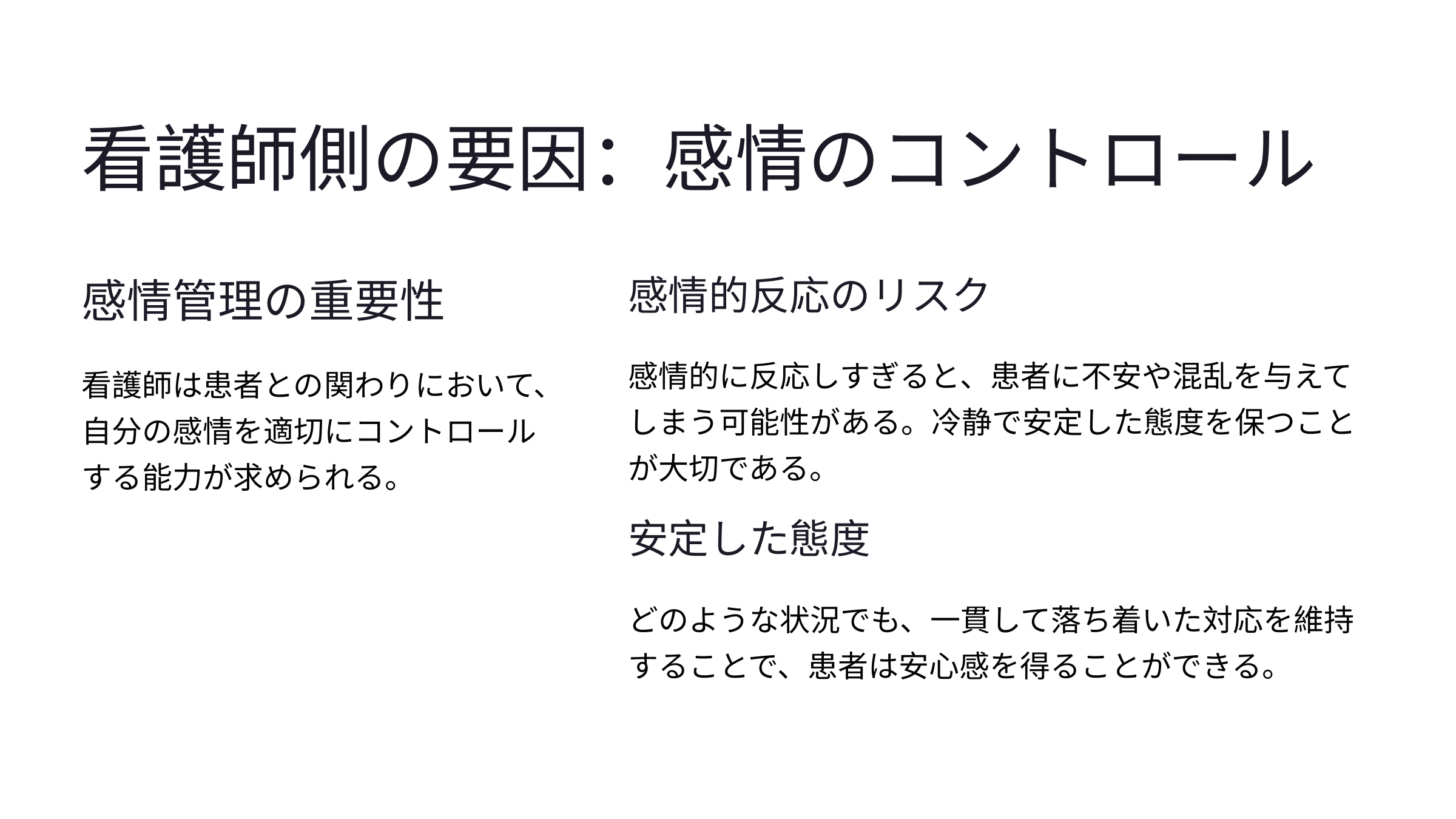

看護師側の要因：感情のコントロール
感情管理の重要性
感情的反応のリスク
感情的に反応しすぎると、患者に不安や混乱を与えてしまう可能性がある。冷静で安定した態度を保つことが大切である。
看護師は患者との関わりにおいて、自分の感情を適切にコントロールする能力が求められる。
安定した態度
どのような状況でも、一貫して落ち着いた対応を維持することで、患者は安心感を得ることができる。